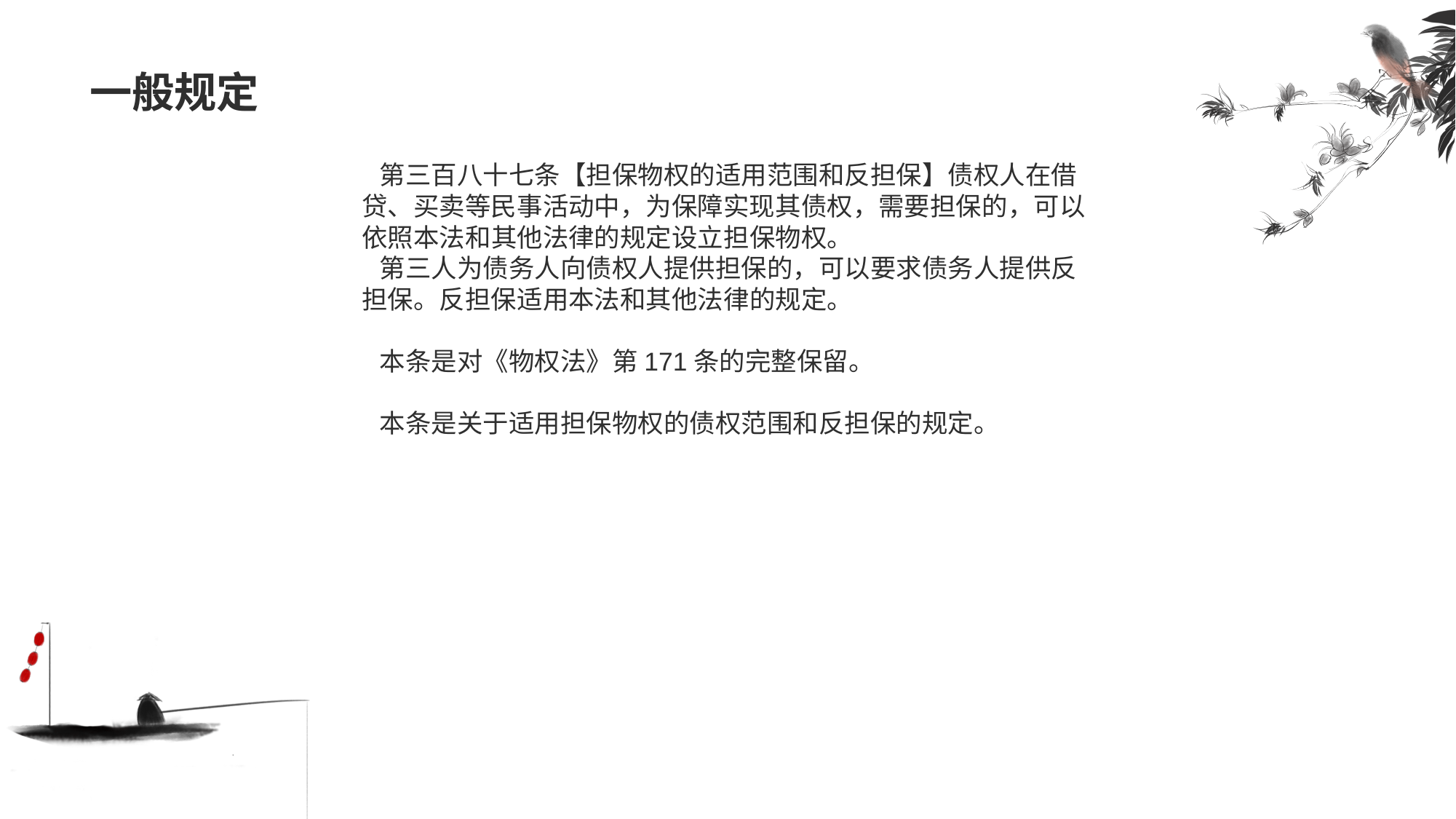

# 一般规定

  第三百八十七条【担保物权的适用范围和反担保】债权人在借贷、买卖等民事活动中，为保障实现其债权，需要担保的，可以依照本法和其他法律的规定设立担保物权。
  第三人为债务人向债权人提供担保的，可以要求债务人提供反担保。反担保适用本法和其他法律的规定。

  本条是对《物权法》第171条的完整保留。

  本条是关于适用担保物权的债权范围和反担保的规定。
29